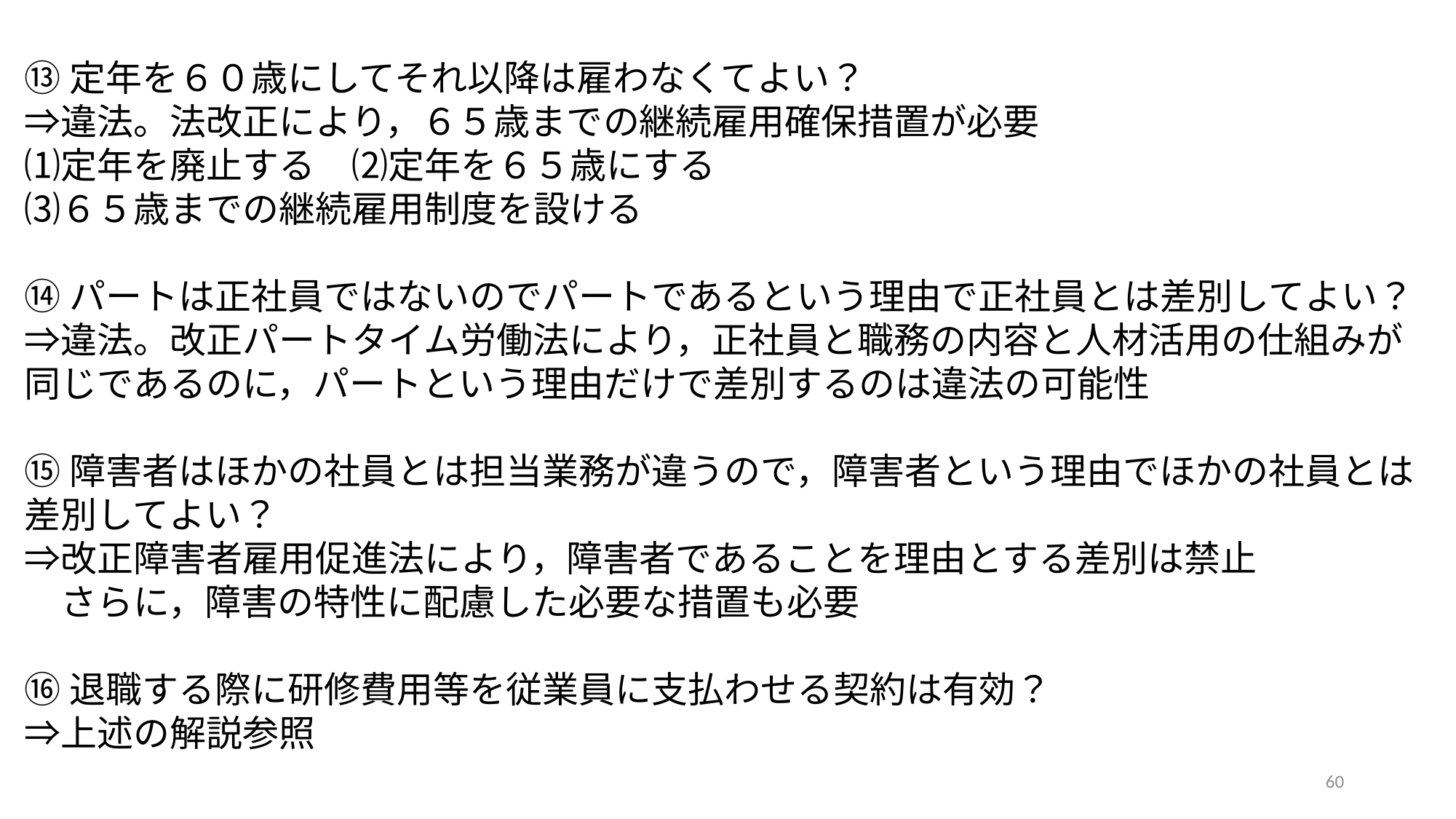

⑬定年を６０歳にしてそれ以降は雇わなくてよい？
⇒違法。法改正により，６５歳までの継続雇用確保措置が必要
⑴定年を廃止する　⑵定年を６５歳にする
⑶６５歳までの継続雇用制度を設ける
⑭パートは正社員ではないのでパートであるという理由で正社員とは差別してよい？
⇒違法。改正パートタイム労働法により，正社員と職務の内容と人材活用の仕組みが同じであるのに，パートという理由だけで差別するのは違法の可能性
⑮障害者はほかの社員とは担当業務が違うので，障害者という理由でほかの社員とは差別してよい？
⇒改正障害者雇用促進法により，障害者であることを理由とする差別は禁止
　さらに，障害の特性に配慮した必要な措置も必要
⑯退職する際に研修費用等を従業員に支払わせる契約は有効？
⇒上述の解説参照

60